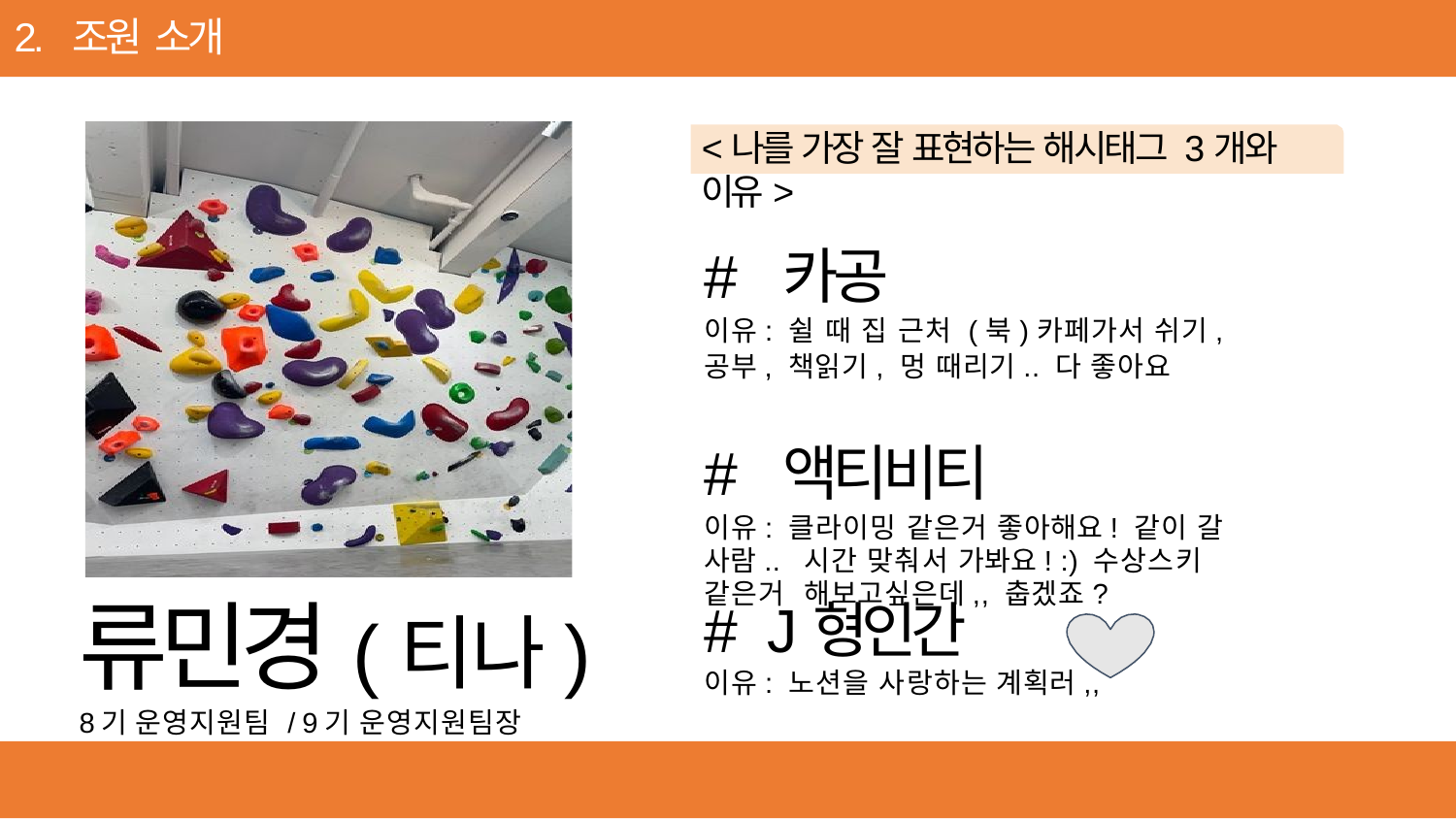

2.  조원 소개

<나를 가장 잘 표현하는 해시태그 3개와 이유>

# 카공
이유: 쉴 때 집 근처 (북)카페가서 쉬기,
공부, 책읽기, 멍 때리기.. 다 좋아요

# 액티비티
이유: 클라이밍 같은거 좋아해요! 같이 갈 사람..  시간 맞춰서 가봐요! :) 수상스키 같은거  해보고싶은데,, 춥겠죠?

류민경(티나)
8기 운영지원팀 / 9기 운영지원팀장
# J형인간
이유: 노션을 사랑하는 계획러,,